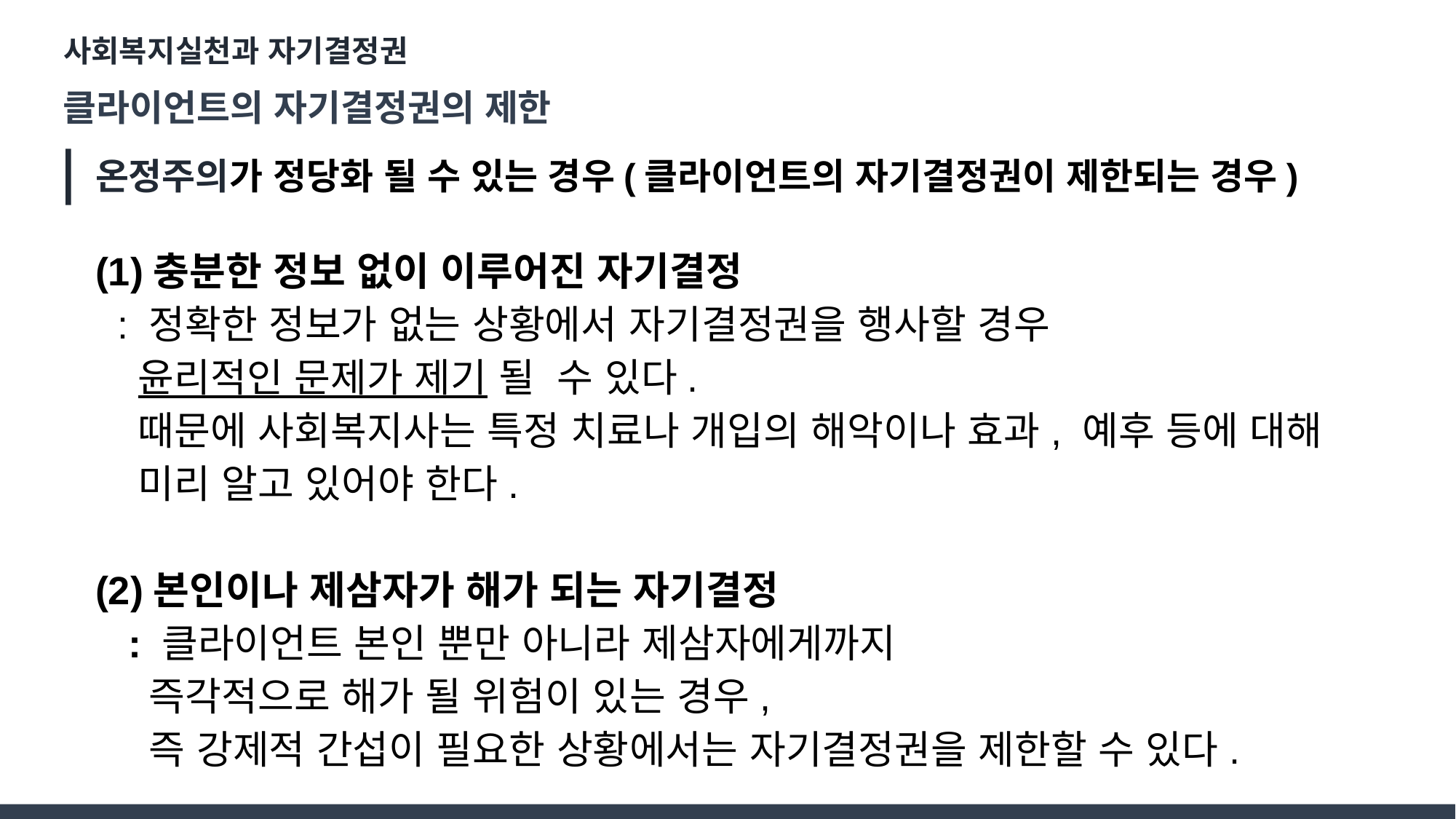

사회복지실천과 자기결정권
클라이언트의 자기결정권의 제한
온정주의가 정당화 될 수 있는 경우(클라이언트의 자기결정권이 제한되는 경우)

(1)충분한 정보 없이 이루어진 자기결정
  : 정확한 정보가 없는 상황에서 자기결정권을 행사할 경우
   윤리적인 문제가 제기 될  수 있다.
   때문에 사회복지사는 특정 치료나 개입의 해악이나 효과, 예후 등에 대해
   미리 알고 있어야 한다.

(2)본인이나 제삼자가 해가 되는 자기결정
   : 클라이언트 본인 뿐만 아니라 제삼자에게까지
    즉각적으로 해가 될 위험이 있는 경우,
    즉 강제적 간섭이 필요한 상황에서는 자기결정권을 제한할 수 있다.